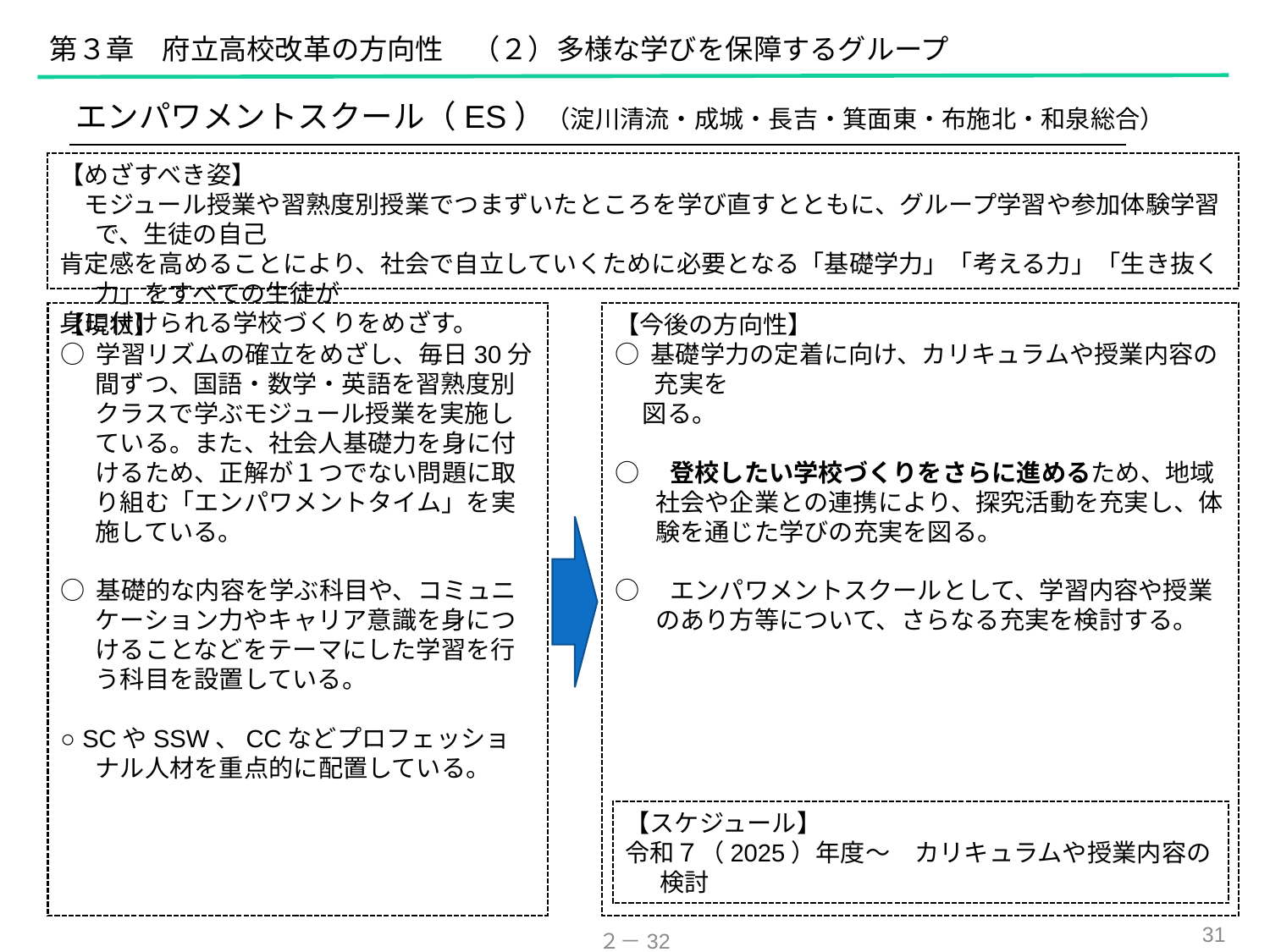

第３章　府立高校改革の方向性　（２）多様な学びを保障するグループ
エンパワメントスクール（ES）（淀川清流・成城・長吉・箕面東・布施北・和泉総合）
【めざすべき姿】
　モジュール授業や習熟度別授業でつまずいたところを学び直すとともに、グループ学習や参加体験学習で、生徒の自己
肯定感を高めることにより、社会で自立していくために必要となる「基礎学力」「考える力」「生き抜く力」をすべての生徒が
身に付けられる学校づくりをめざす。
【今後の方向性】
○ 基礎学力の定着に向け、カリキュラムや授業内容の充実を
    図る。

○　登校したい学校づくりをさらに進めるため、地域社会や企業との連携により、探究活動を充実し、体験を通じた学びの充実を図る。

○　エンパワメントスクールとして、学習内容や授業のあり方等について、さらなる充実を検討する。
【現状】
○ 学習リズムの確立をめざし、毎日30分間ずつ、国語・数学・英語を習熟度別クラスで学ぶモジュール授業を実施している。また、社会人基礎力を身に付けるため、正解が１つでない問題に取り組む「エンパワメントタイム」を実施している。

○ 基礎的な内容を学ぶ科目や、コミュニケーション力やキャリア意識を身につけることなどをテーマにした学習を行う科目を設置している。

○ SCやSSW、CCなどプロフェッショナル人材を重点的に配置している。

【スケジュール】
令和７（2025）年度～　カリキュラムや授業内容の検討
31
２－32